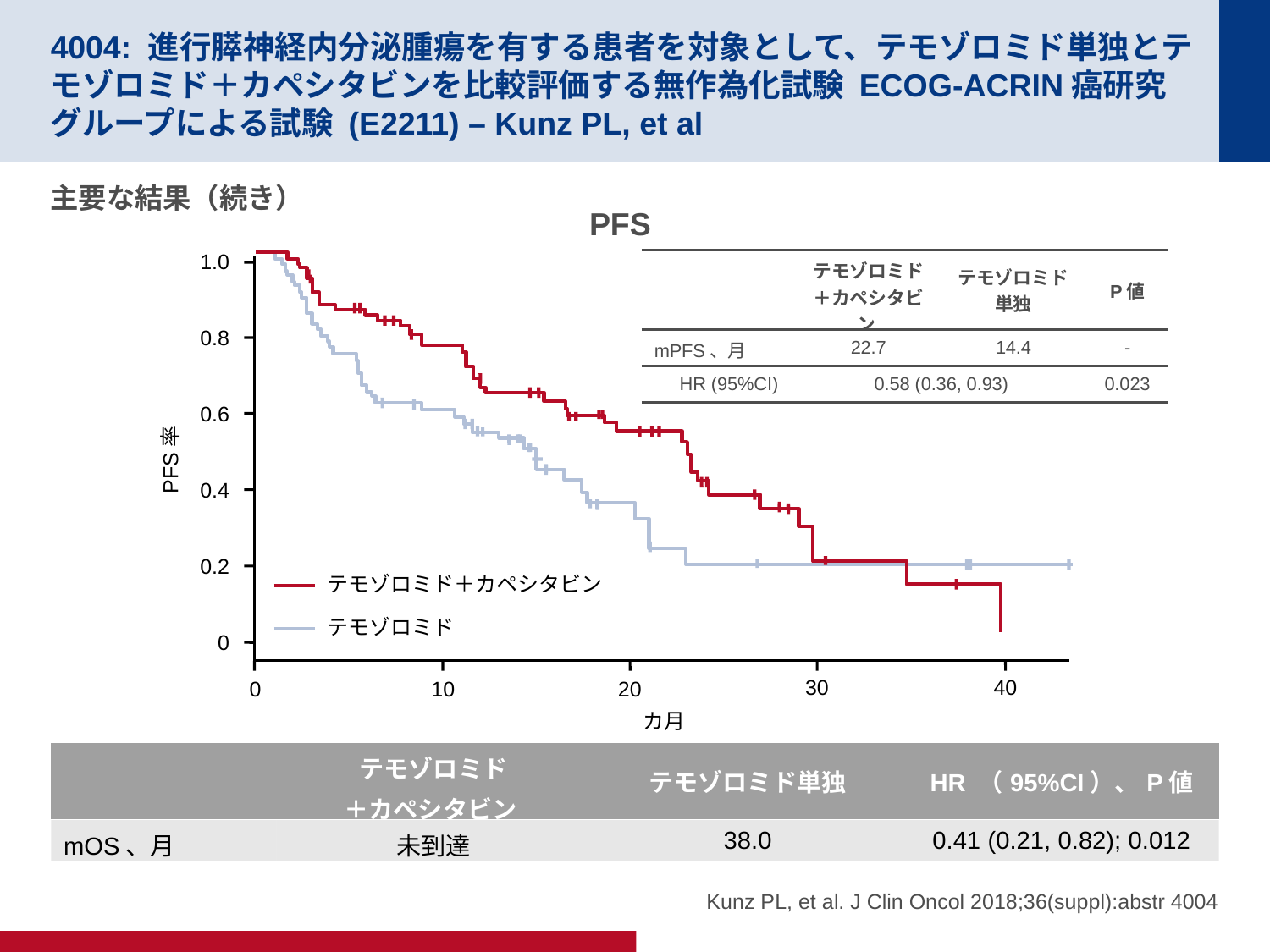

# 4004: 進行膵神経内分泌腫瘍を有する患者を対象として、テモゾロミド単独とテモゾロミド＋カペシタビンを比較評価する無作為化試験 ECOG-ACRIN癌研究グループによる試験 (E2211) – Kunz PL, et al
主要な結果（続き）

PFS
1.0

0.8
0.6
PFS率
0.4
0.2
0
30
40
0
10
20
カ月
|  | テモゾロミド ＋カペシタビン | テモゾロミド 単独 | P値 |
| --- | --- | --- | --- |
| mPFS、月 | 22.7 | 14.4 | - |
| HR (95%CI) | 0.58 (0.36, 0.93) |  | 0.023 |

テモゾロミド＋カペシタビン
テモゾロミド
|  | テモゾロミド ＋カペシタビン | テモゾロミド単独 | HR （95%CI）、P値 |
| --- | --- | --- | --- |
| mOS、月 | 未到達 | 38.0 | 0.41 (0.21, 0.82); 0.012 |
Kunz PL, et al. J Clin Oncol 2018;36(suppl):abstr 4004